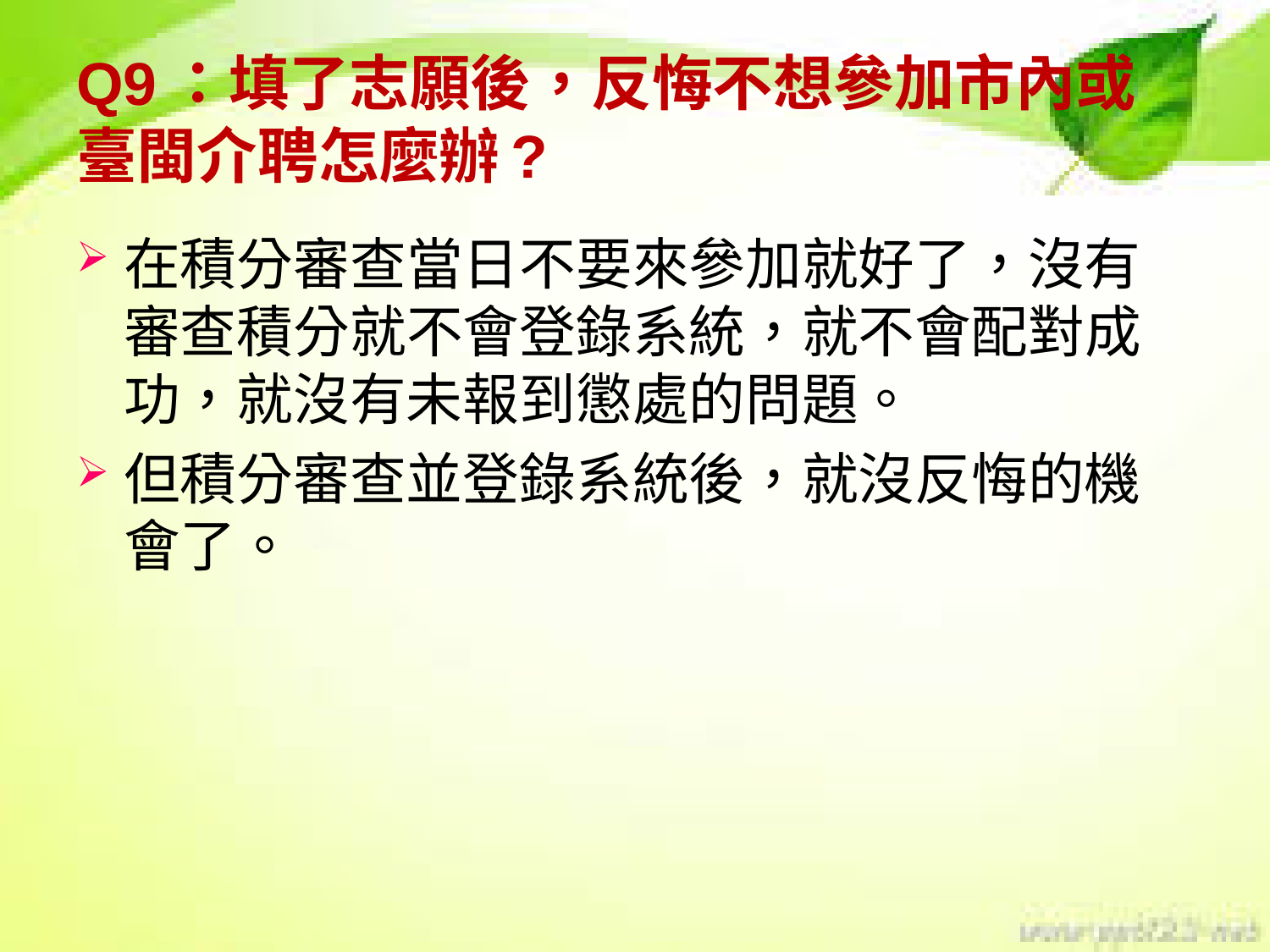

# Q9：填了志願後，反悔不想參加市內或臺閩介聘怎麼辦?
在積分審查當日不要來參加就好了，沒有審查積分就不會登錄系統，就不會配對成功，就沒有未報到懲處的問題。
但積分審查並登錄系統後，就沒反悔的機會了。